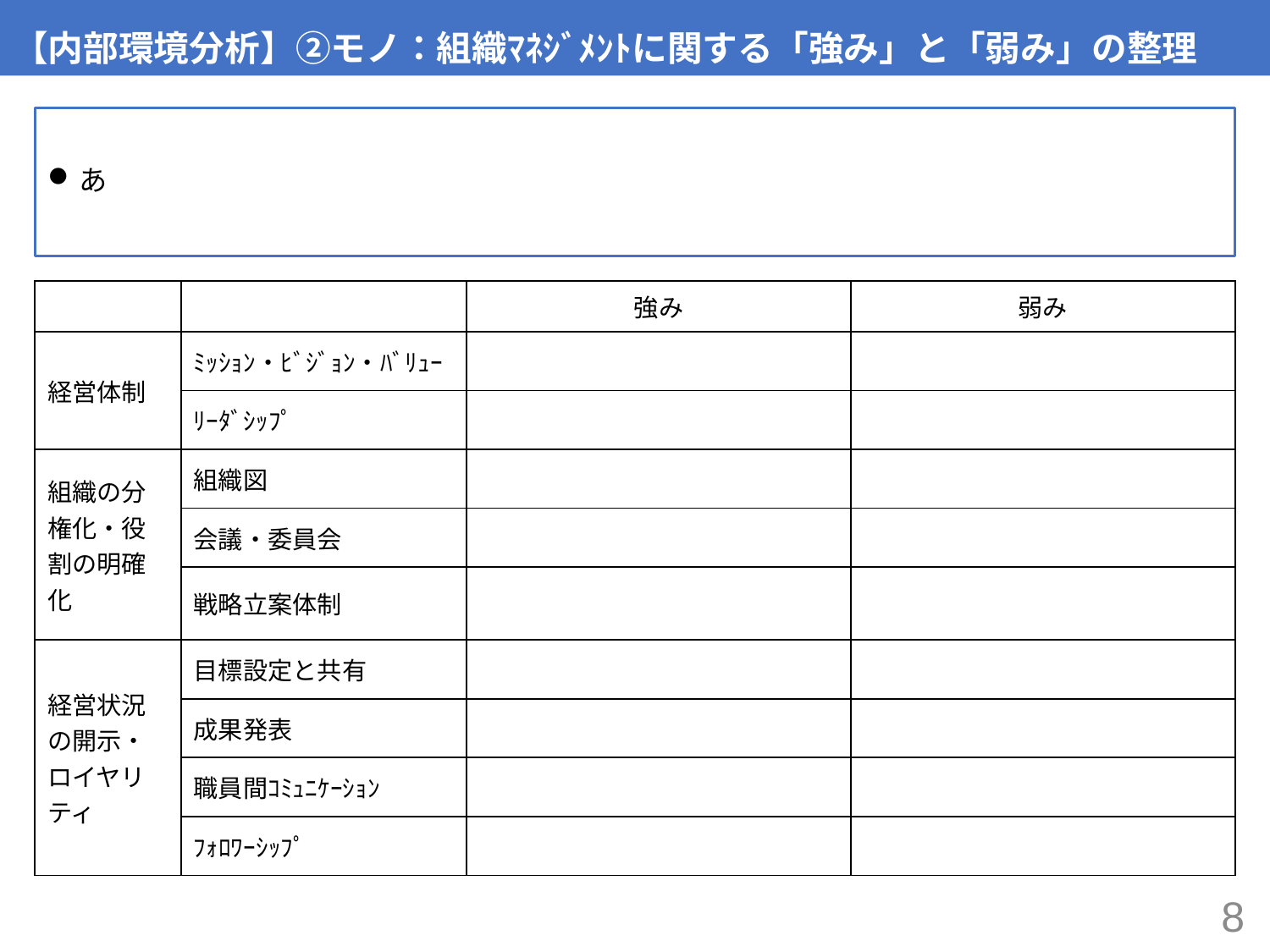

# 【内部環境分析】②モノ：組織ﾏﾈｼﾞﾒﾝﾄに関する「強み」と「弱み」の整理
あ
|  |  | 強み | 弱み |
| --- | --- | --- | --- |
| 経営体制 | ﾐｯｼｮﾝ・ﾋﾞｼﾞｮﾝ・ﾊﾞﾘｭｰ |  |  |
|  | ﾘｰﾀﾞｼｯﾌﾟ |  |  |
| 組織の分権化・役割の明確化 | 組織図 |  |  |
|  | 会議・委員会 |  |  |
|  | 戦略立案体制 |  |  |
| 経営状況の開示・ロイヤリティ | 目標設定と共有 |  |  |
|  | 成果発表 |  |  |
|  | 職員間ｺﾐｭﾆｹｰｼｮﾝ |  |  |
|  | ﾌｫﾛﾜｰｼｯﾌﾟ |  |  |
8